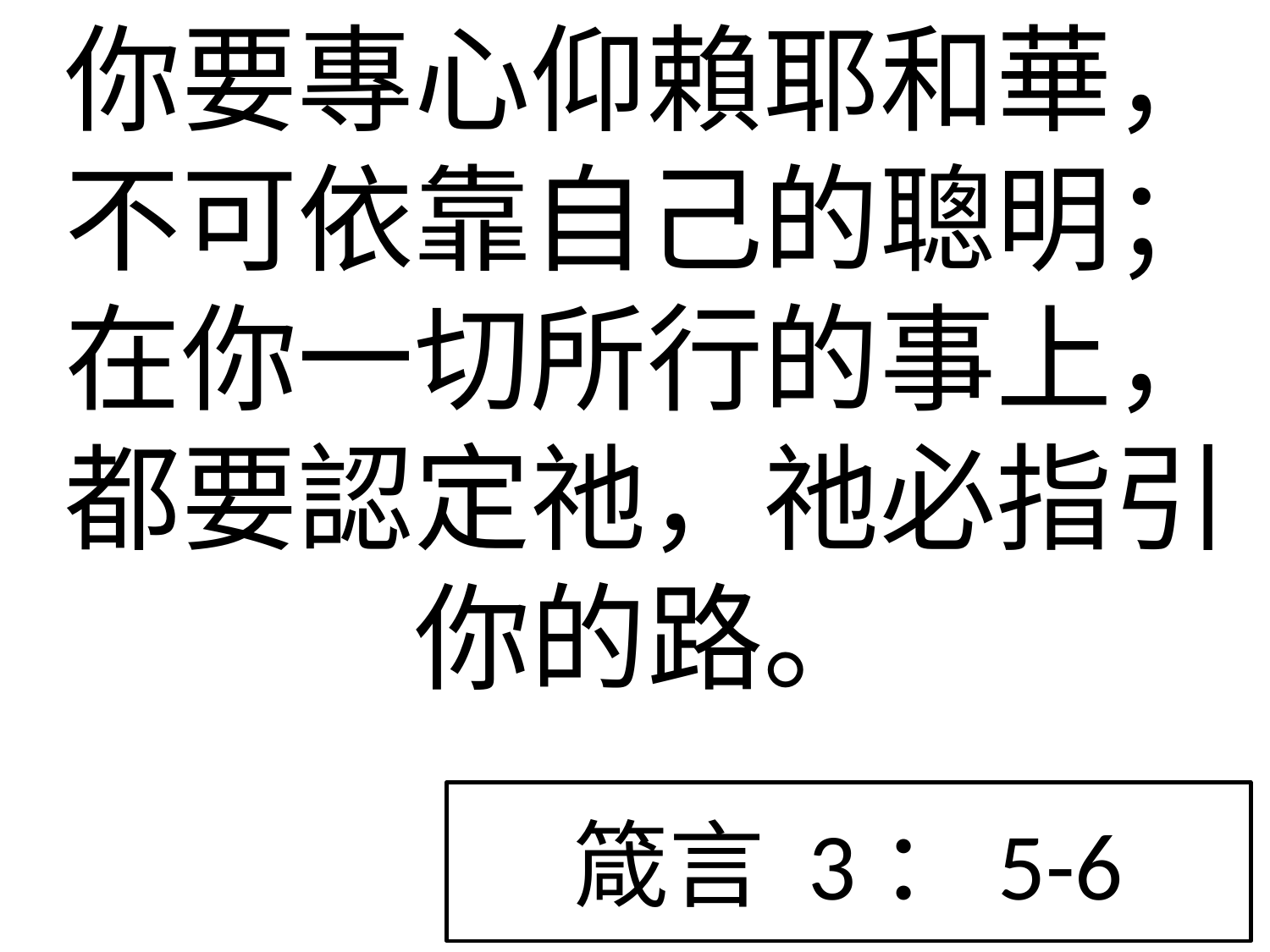

你要專心仰賴耶和華，不可依靠自己的聰明；在你一切所行的事上，都要認定祂，祂必指引你的路。
# 箴言 3：5-6